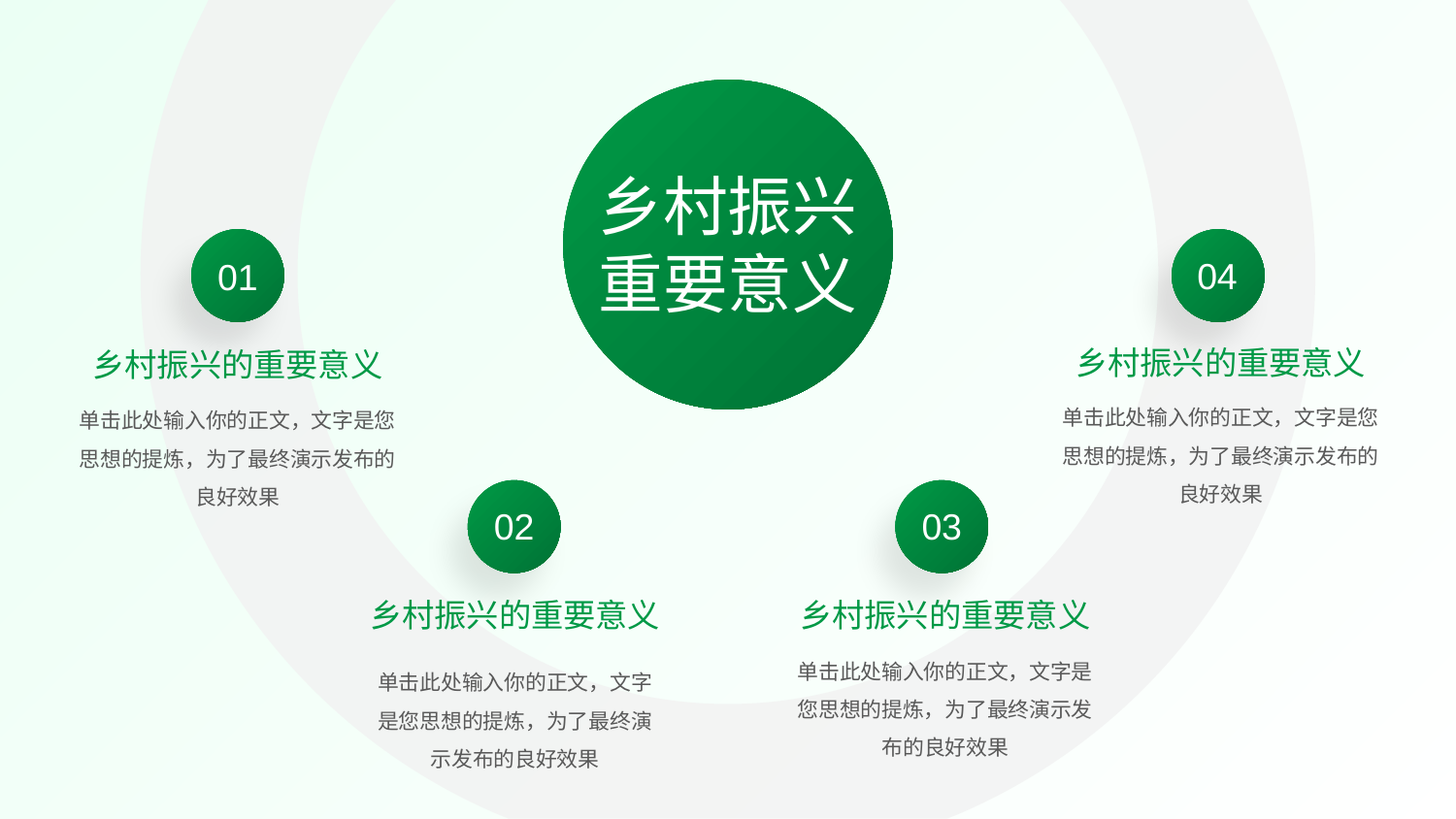

行业PPT模板http://www.1ppt.com/hangye/

乡村振兴
重要意义

04
01
乡村振兴的重要意义
乡村振兴的重要意义
单击此处输入你的正文，文字是您思想的提炼，为了最终演示发布的良好效果
单击此处输入你的正文，文字是您思想的提炼，为了最终演示发布的良好效果

02
03
乡村振兴的重要意义
乡村振兴的重要意义
单击此处输入你的正文，文字是您思想的提炼，为了最终演示发布的良好效果
单击此处输入你的正文，文字是您思想的提炼，为了最终演示发布的良好效果